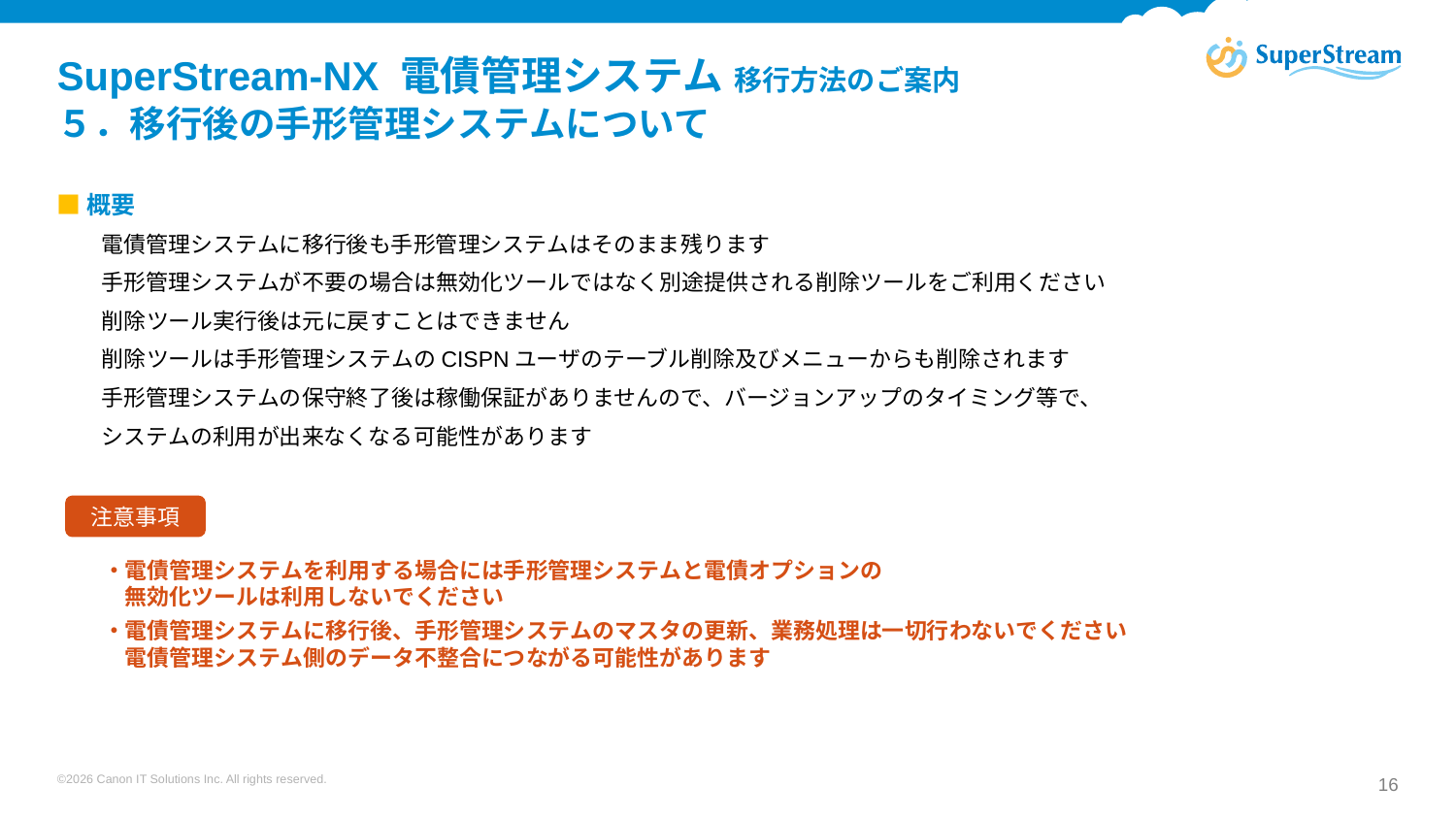

# SuperStream-NX 電債管理システム 移行方法のご案内 ５．移行後の手形管理システムについて
■概要
　　電債管理システムに移行後も手形管理システムはそのまま残ります
　　手形管理システムが不要の場合は無効化ツールではなく別途提供される削除ツールをご利用ください
　　削除ツール実行後は元に戻すことはできません
　　削除ツールは手形管理システムのCISPNユーザのテーブル削除及びメニューからも削除されます
　　手形管理システムの保守終了後は稼働保証がありませんので、バージョンアップのタイミング等で、
　　システムの利用が出来なくなる可能性があります
注意事項
・電債管理システムを利用する場合には手形管理システムと電債オプションの
　無効化ツールは利用しないでください
・電債管理システムに移行後、手形管理システムのマスタの更新、業務処理は一切行わないでください
　電債管理システム側のデータ不整合につながる可能性があります
©2026 Canon IT Solutions Inc. All rights reserved.
16